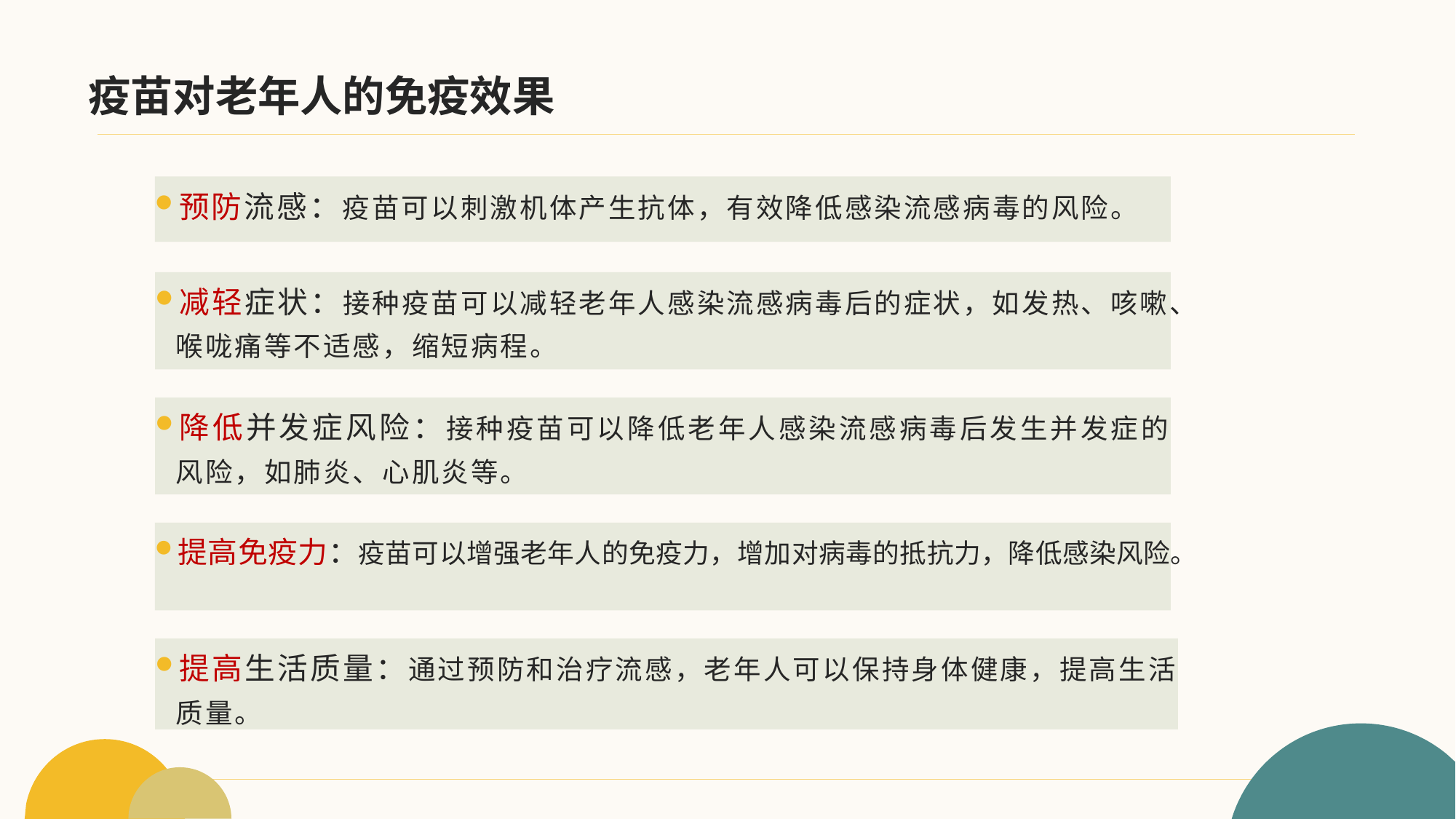

# 疫苗对老年人的免疫效果
预防流感：疫苗可以刺激机体产生抗体，有效降低感染流感病毒的风险。
减轻症状：接种疫苗可以减轻老年人感染流感病毒后的症状，如发热、咳嗽、喉咙痛等不适感，缩短病程。
降低并发症风险：接种疫苗可以降低老年人感染流感病毒后发生并发症的风险，如肺炎、心肌炎等。
提高免疫力：疫苗可以增强老年人的免疫力，增加对病毒的抵抗力，降低感染风险。
提高生活质量：通过预防和治疗流感，老年人可以保持身体健康，提高生活质量。